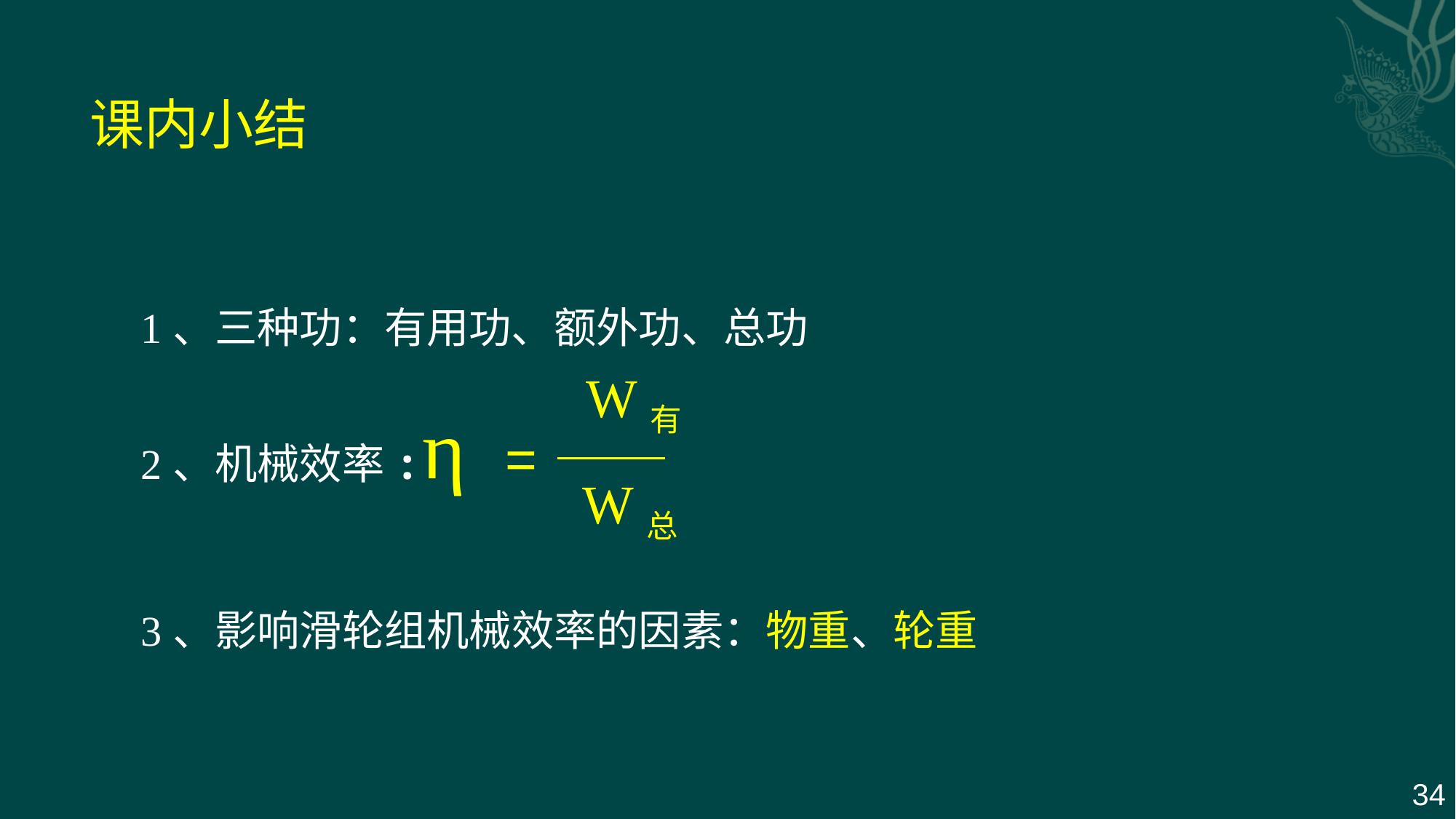

课内小结
1、三种功：有用功、额外功、总功
W有
η
=
2、机械效率:
W总
3、影响滑轮组机械效率的因素：物重、轮重
34